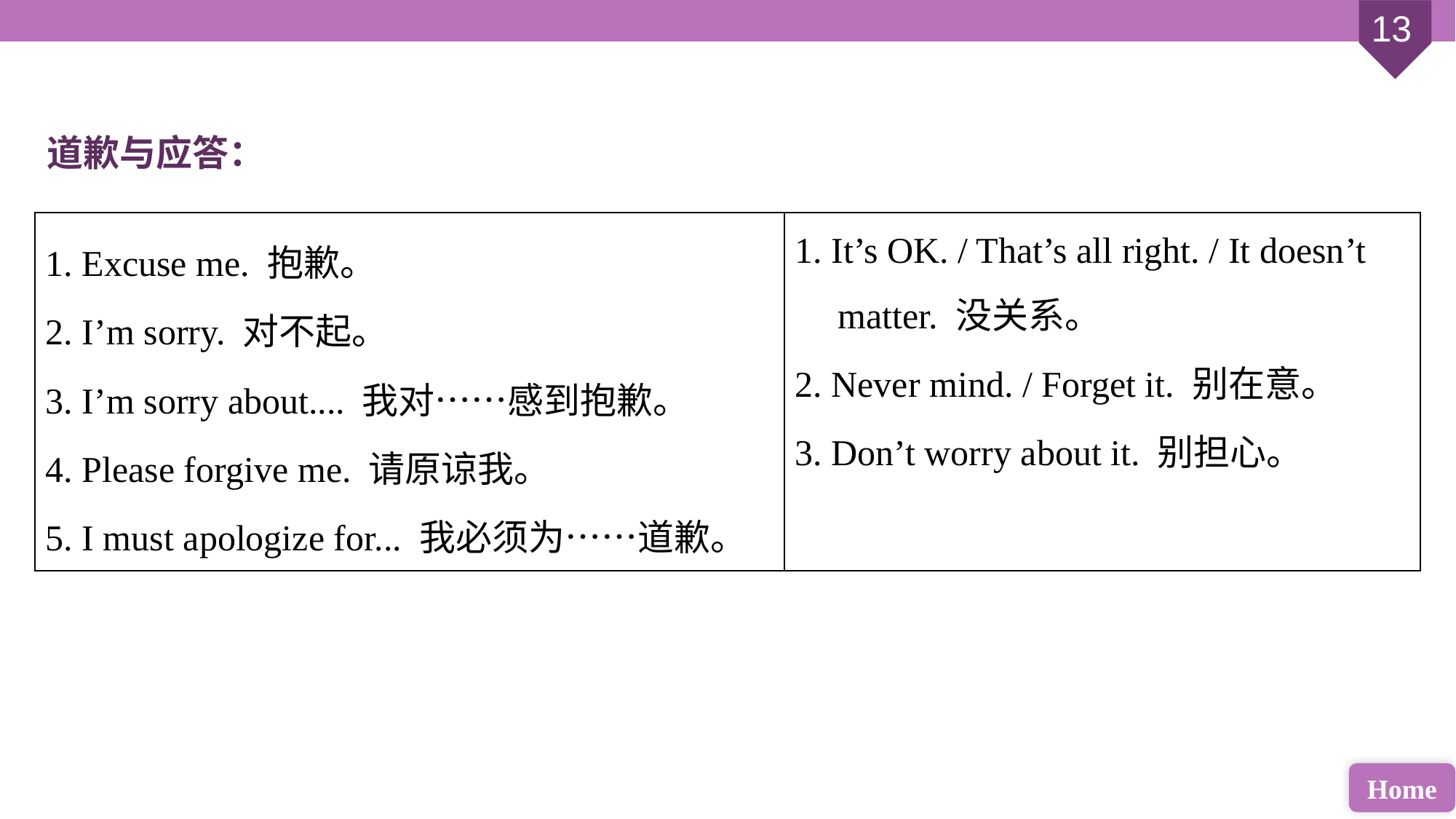

道歉与应答：
| 1. Excuse me. 抱歉。 2. I’m sorry. 对不起。 3. I’m sorry about.... 我对……感到抱歉。 4. Please forgive me. 请原谅我。 5. I must apologize for... 我必须为……道歉。 | 1. It’s OK. / That’s all right. / It doesn’t matter. 没关系。 2. Never mind. / Forget it. 别在意。 3. Don’t worry about it. 别担心。 |
| --- | --- |